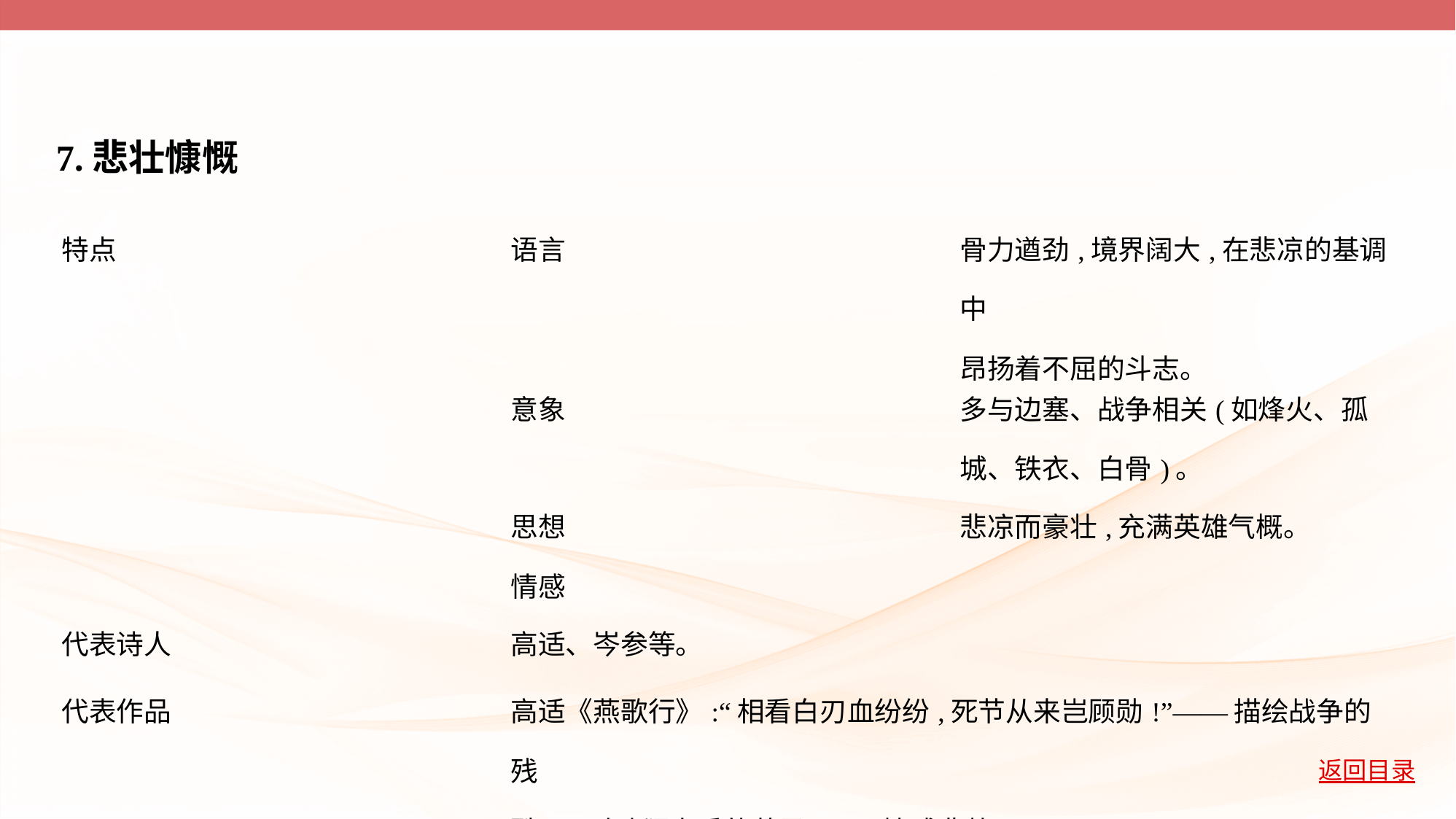

7.悲壮慷慨
| 特点 | 语言 | 骨力遒劲,境界阔大,在悲凉的基调中 昂扬着不屈的斗志。 |
| --- | --- | --- |
|  | 意象 | 多与边塞、战争相关(如烽火、孤 城、铁衣、白骨)。 |
|  | 思想 情感 | 悲凉而豪壮,充满英雄气概。 |
| 代表诗人 | 高适、岑参等。 |  |
| 代表作品 | 高适《燕歌行》:“相看白刃血纷纷,死节从来岂顾勋!”——描绘战争的残 酷,同时歌颂士兵的英勇无畏,情感悲壮。 |  |